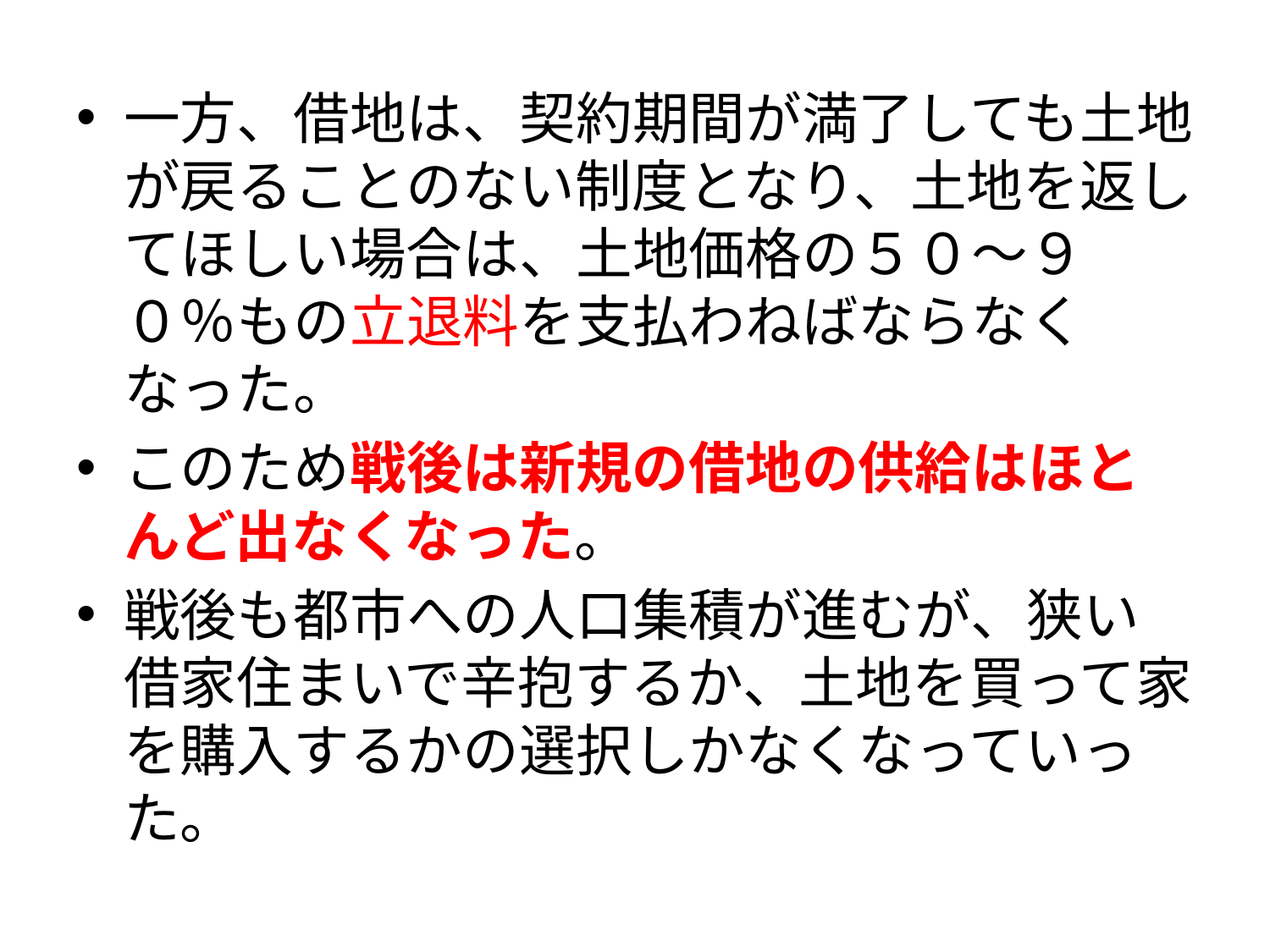

一方、借地は、契約期間が満了しても土地が戻ることのない制度となり、土地を返してほしい場合は、土地価格の５０～９０％もの立退料を支払わねばならなくなった。
このため戦後は新規の借地の供給はほとんど出なくなった。
戦後も都市への人口集積が進むが、狭い借家住まいで辛抱するか、土地を買って家を購入するかの選択しかなくなっていった。